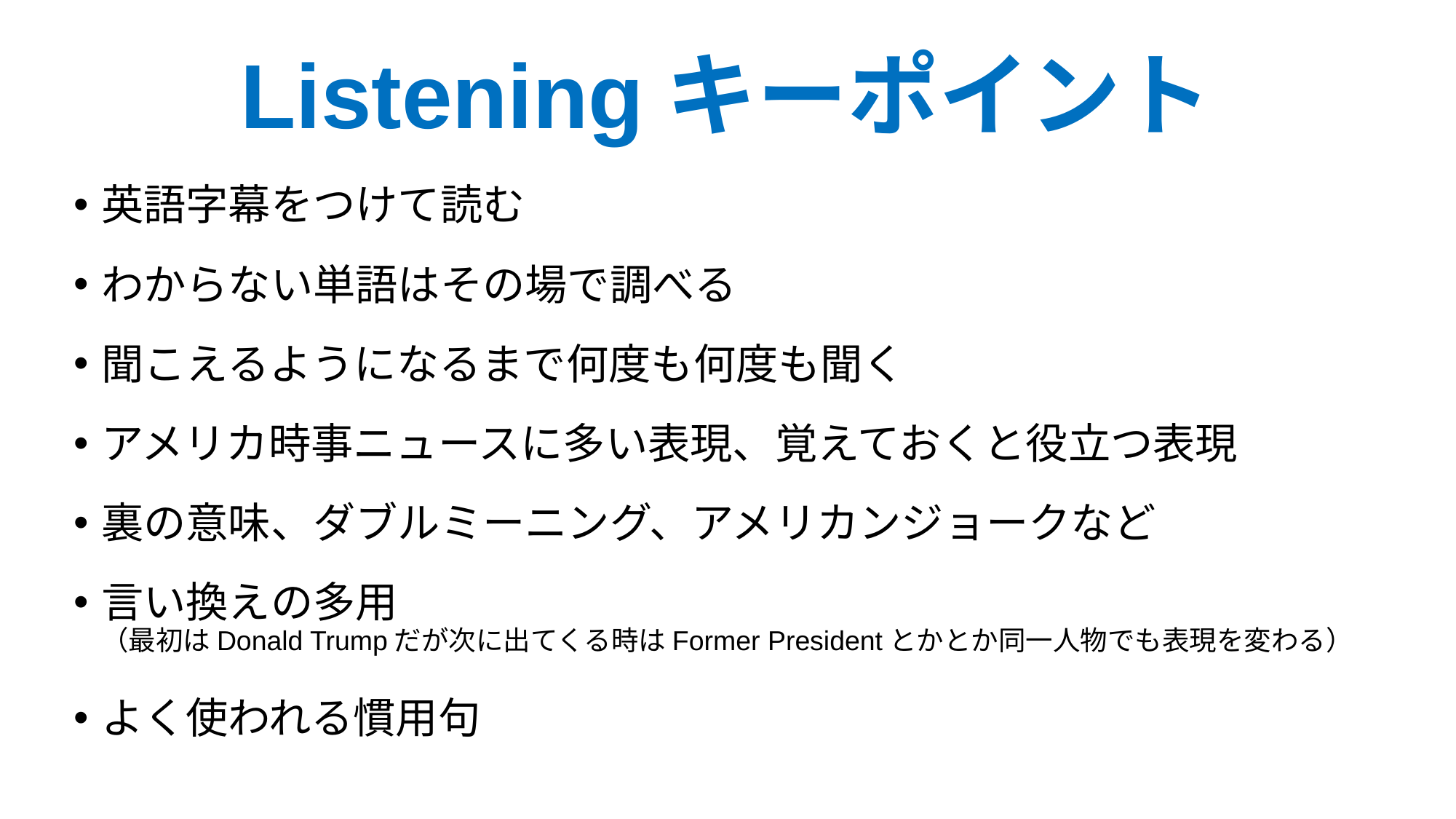

Listeningキーポイント
英語字幕をつけて読む
わからない単語はその場で調べる
聞こえるようになるまで何度も何度も聞く
アメリカ時事ニュースに多い表現、覚えておくと役立つ表現
裏の意味、ダブルミーニング、アメリカンジョークなど
言い換えの多用
（最初はDonald Trumpだが次に出てくる時はFormer Presidentとかとか同一人物でも表現を変わる）
よく使われる慣用句